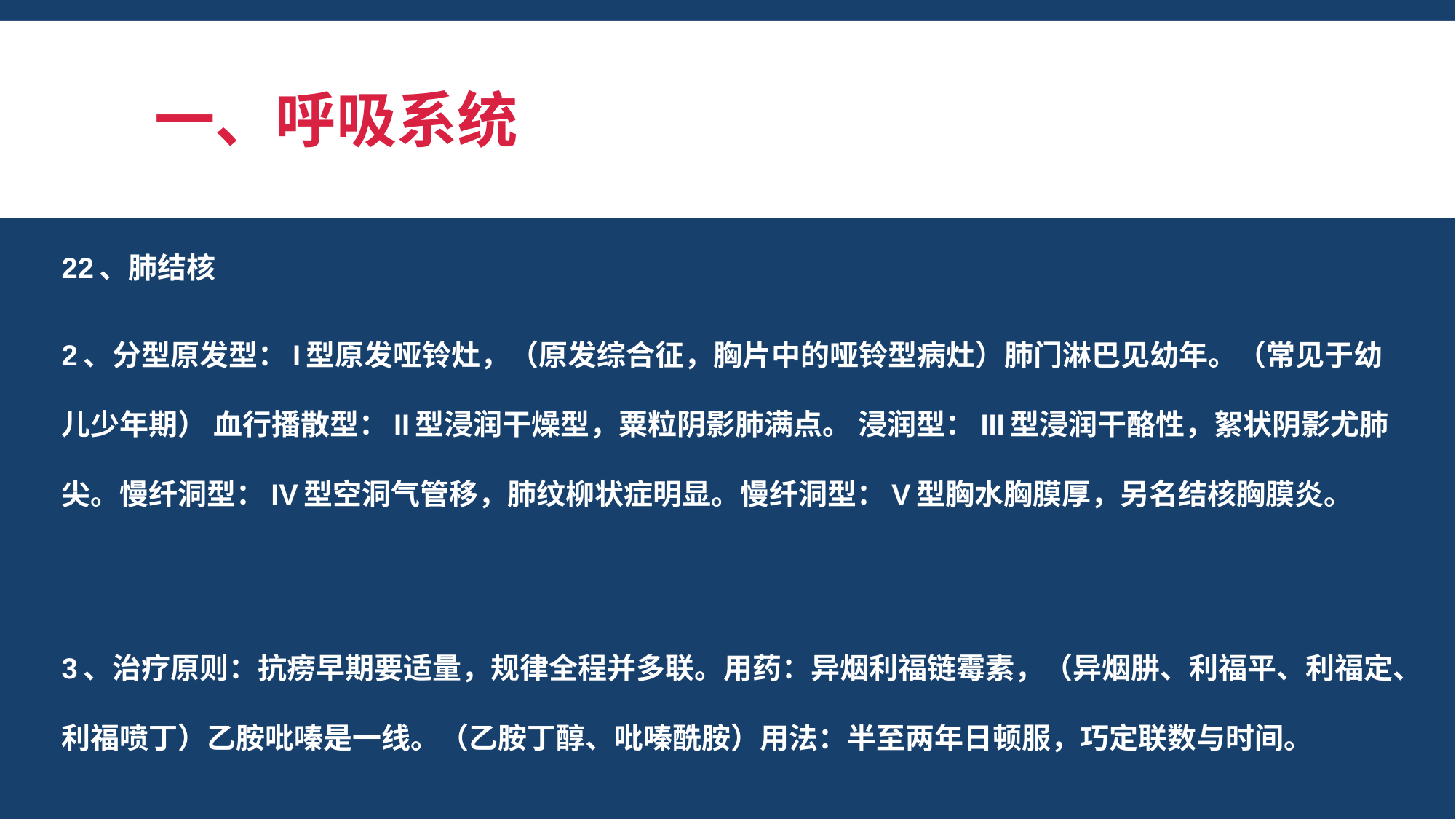

# 一、呼吸系统
22、肺结核
2、分型原发型：I型原发哑铃灶，（原发综合征，胸片中的哑铃型病灶）肺门淋巴见幼年。（常见于幼儿少年期） 血行播散型：II型浸润干燥型，粟粒阴影肺满点。 浸润型：III型浸润干酪性，絮状阴影尤肺尖。慢纤洞型：IV型空洞气管移，肺纹柳状症明显。慢纤洞型：V型胸水胸膜厚，另名结核胸膜炎。

3、治疗原则：抗痨早期要适量，规律全程并多联。用药：异烟利福链霉素，（异烟肼、利福平、利福定、利福喷丁）乙胺吡嗪是一线。（乙胺丁醇、吡嗪酰胺）用法：半至两年日顿服，巧定联数与时间。